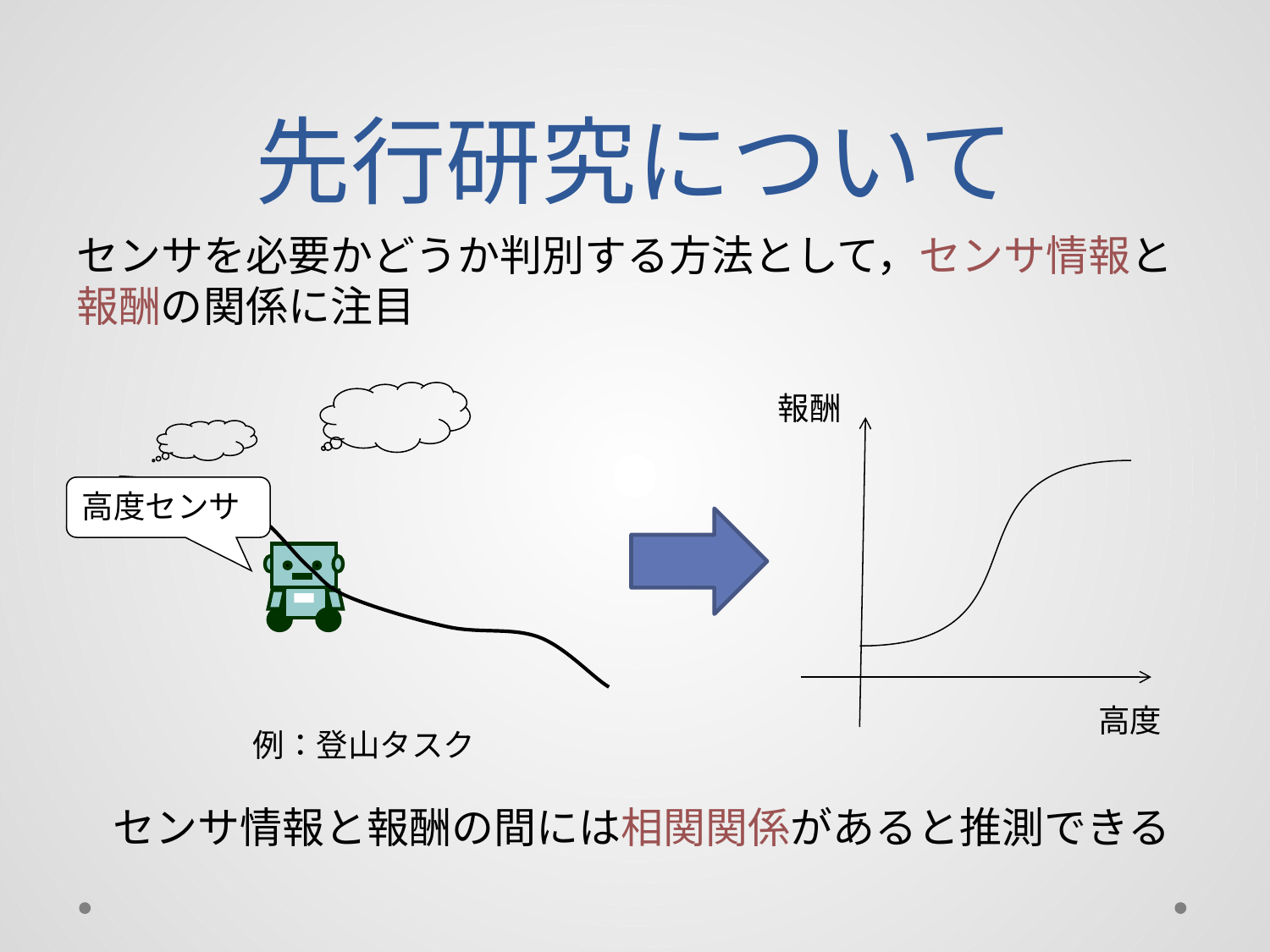

# 先行研究について
センサを必要かどうか判別する方法として，センサ情報と報酬の関係に注目

高度センサ

例：登山タスク
報酬
高度

センサ情報と報酬の間には相関関係があると推測できる